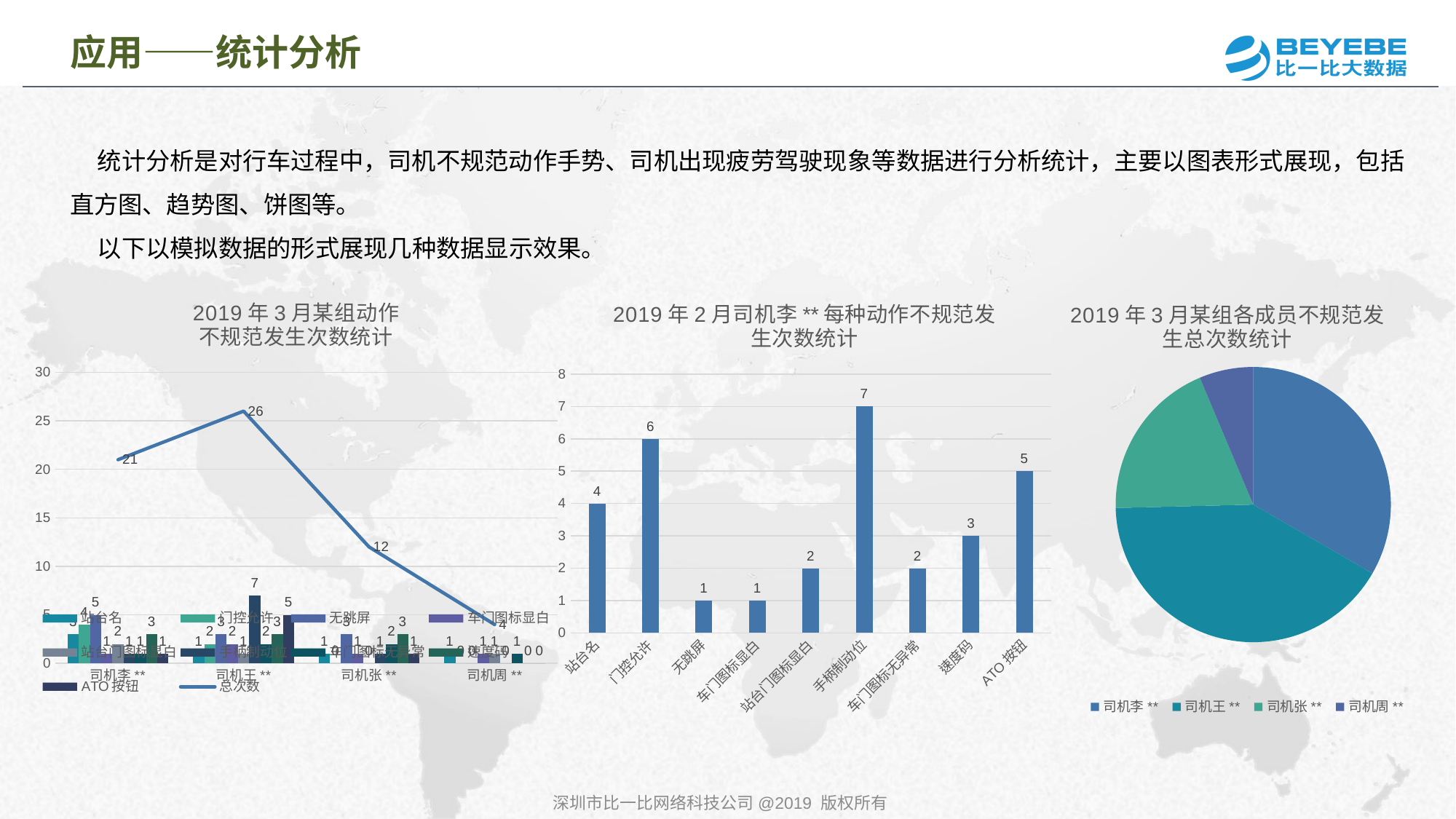

应用——统计分析
    统计分析是对行车过程中，司机不规范动作手势、司机出现疲劳驾驶现象等数据进行分析统计，主要以图表形式展现，包括直方图、趋势图、饼图等。
    以下以模拟数据的形式展现几种数据显示效果。

### Chart: 2019年3月某组动作
不规范发生次数统计

| Category | 站台名 | 门控允许 | 无跳屏 | 车门图标显白 | 站台门图标显白 | 手柄制动位 | 车门图标无异常 | 速度码 | ATO按钮 | 总次数 |
|---|---|---|---|---|---|---|---|---|---|---|
| 司机李** | 3.0 | 4.0 | 5.0 | 1.0 | 2.0 | 1.0 | 1.0 | 3.0 | 1.0 | 21.0 |
| 司机王** | 1.0 | 2.0 | 3.0 | 2.0 | 1.0 | 7.0 | 2.0 | 3.0 | 5.0 | 26.0 |
| 司机张** | 1.0 | 0.0 | 3.0 | 1.0 | 0.0 | 1.0 | 2.0 | 3.0 | 1.0 | 12.0 |
| 司机周** | 1.0 | 0.0 | 0.0 | 1.0 | 1.0 | 0.0 | 1.0 | 0.0 | 0.0 | 4.0 |

### Chart: 2019年2月司机李**每种动作不规范发生次数统计

| Category | 次数 |
|---|---|
| 站台名 | 4.0 |
| 门控允许 | 6.0 |
| 无跳屏 | 1.0 |
| 车门图标显白 | 1.0 |
| 站台门图标显白 | 2.0 |
| 手柄制动位 | 7.0 |
| 车门图标无异常 | 2.0 |
| 速度码 | 3.0 |
| ATO按钮 | 5.0 |

### Chart: 2019年3月某组各成员不规范发生总次数统计

| Category | 站台名 |
|---|---|
| 司机李** | 21.0 |
| 司机王** | 26.0 |
| 司机张** | 12.0 |
| 司机周** | 4.0 |